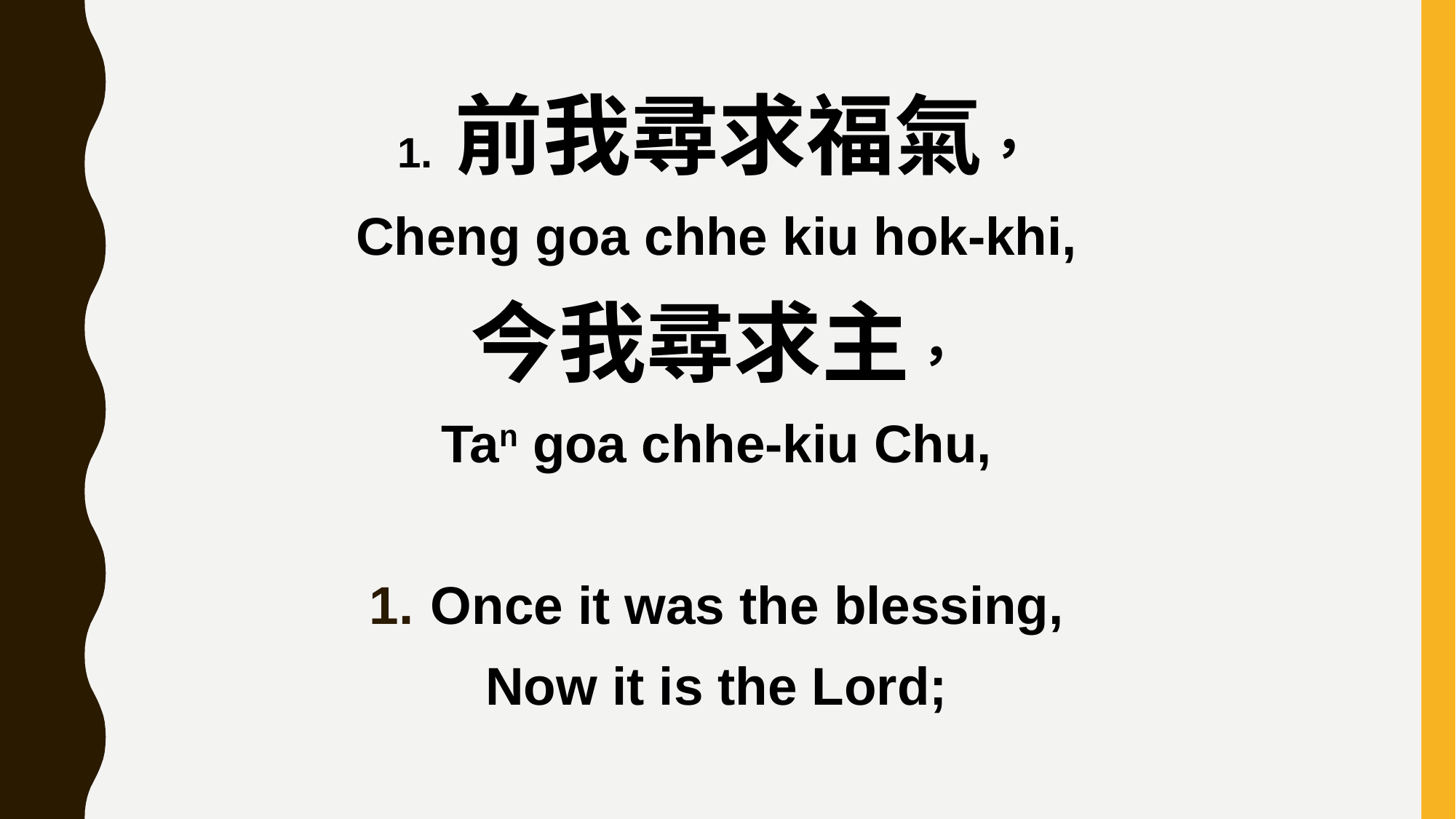

1. 前我尋求福氣，
Cheng goa chhe kiu hok-khi,
今我尋求主，
Tan goa chhe-kiu Chu,

Once it was the blessing,
Now it is the Lord;